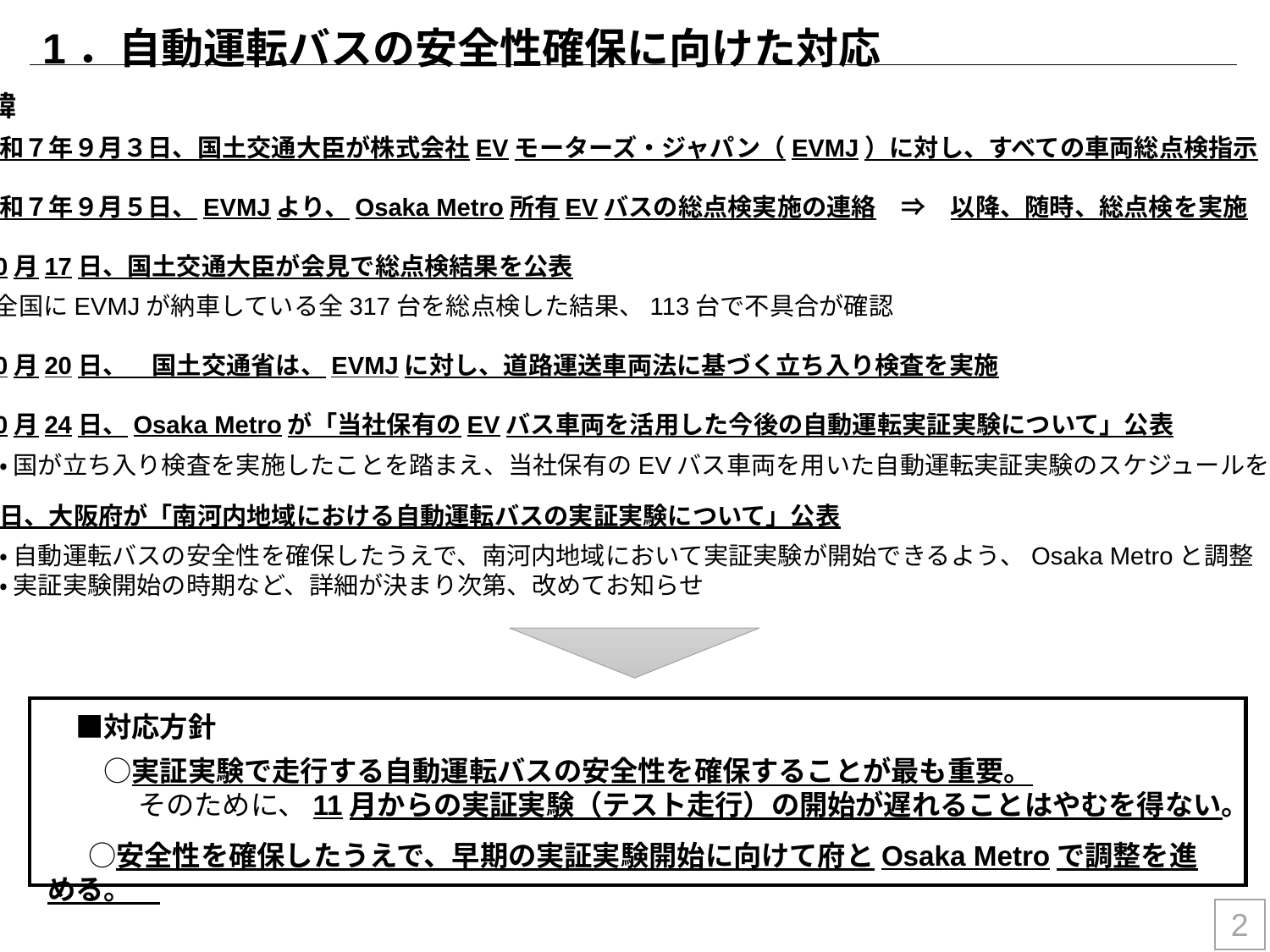

1．自動運転バスの安全性確保に向けた対応
■経緯

　○令和７年９月３日、国土交通大臣が株式会社EVモーターズ・ジャパン（EVMJ）に対し、すべての車両総点検指示

　○令和７年９月５日、EVMJより、Osaka Metro所有EVバスの総点検実施の連絡　⇒　以降、随時、総点検を実施

　○10月17日、国土交通大臣が会見で総点検結果を公表

　 　• 全国にEVMJが納車している全317台を総点検した結果、113台で不具合が確認

　○10月20日、　国土交通省は、EVMJに対し、道路運送車両法に基づく立ち入り検査を実施

　○10月24日、Osaka Metroが「当社保有のEVバス車両を活用した今後の自動運転実証実験について」公表

　　　• 国が立ち入り検査を実施したことを踏まえ、当社保有のEVバス車両を用いた自動運転実証実験のスケジュールを再検討

　○同日、大阪府が「南河内地域における自動運転バスの実証実験について」公表

　　　• 自動運転バスの安全性を確保したうえで、南河内地域において実証実験が開始できるよう、Osaka Metroと調整
　　　• 実証実験開始の時期など、詳細が決まり次第、改めてお知らせ

　■対応方針

　　○実証実験で走行する自動運転バスの安全性を確保することが最も重要。
　　　 そのために、11月からの実証実験（テスト走行）の開始が遅れることはやむを得ない。

　  ○安全性を確保したうえで、早期の実証実験開始に向けて府とOsaka Metroで調整を進める。
 2